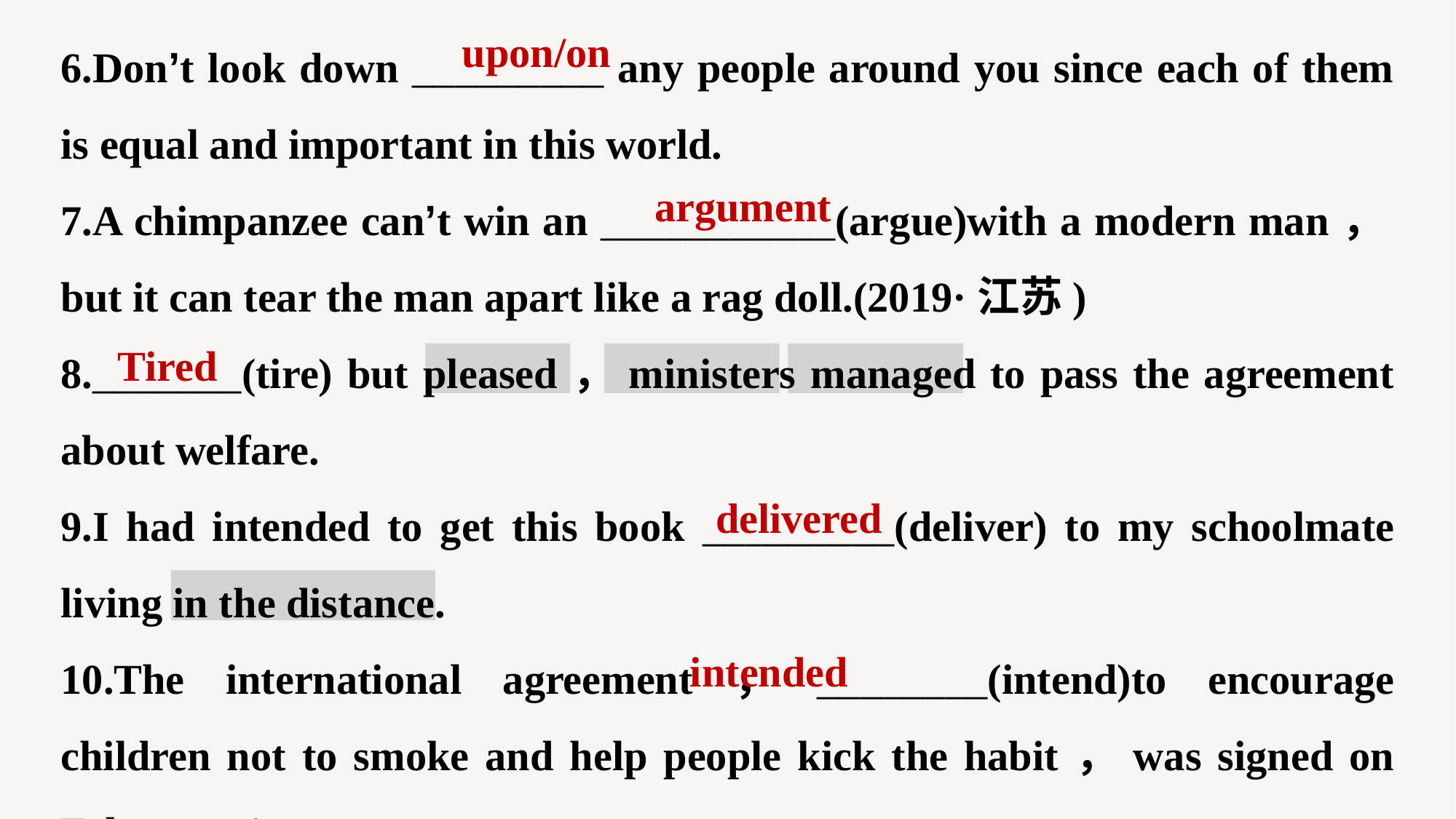

6.Don’t look down _________ any people around you since each of them is equal and important in this world.
7.A chimpanzee can’t win an ___________(argue)with a modern man，but it can tear the man apart like a rag doll.(2019·江苏)
8._______(tire) but pleased，ministers managed to pass the agreement about welfare.
9.I had intended to get this book _________(deliver) to my schoolmate living in the distance.
10.The international agreement，________(intend)to encourage children not to smoke and help people kick the habit，was signed on February 1.
upon/on
argument
Tired

delivered

intended